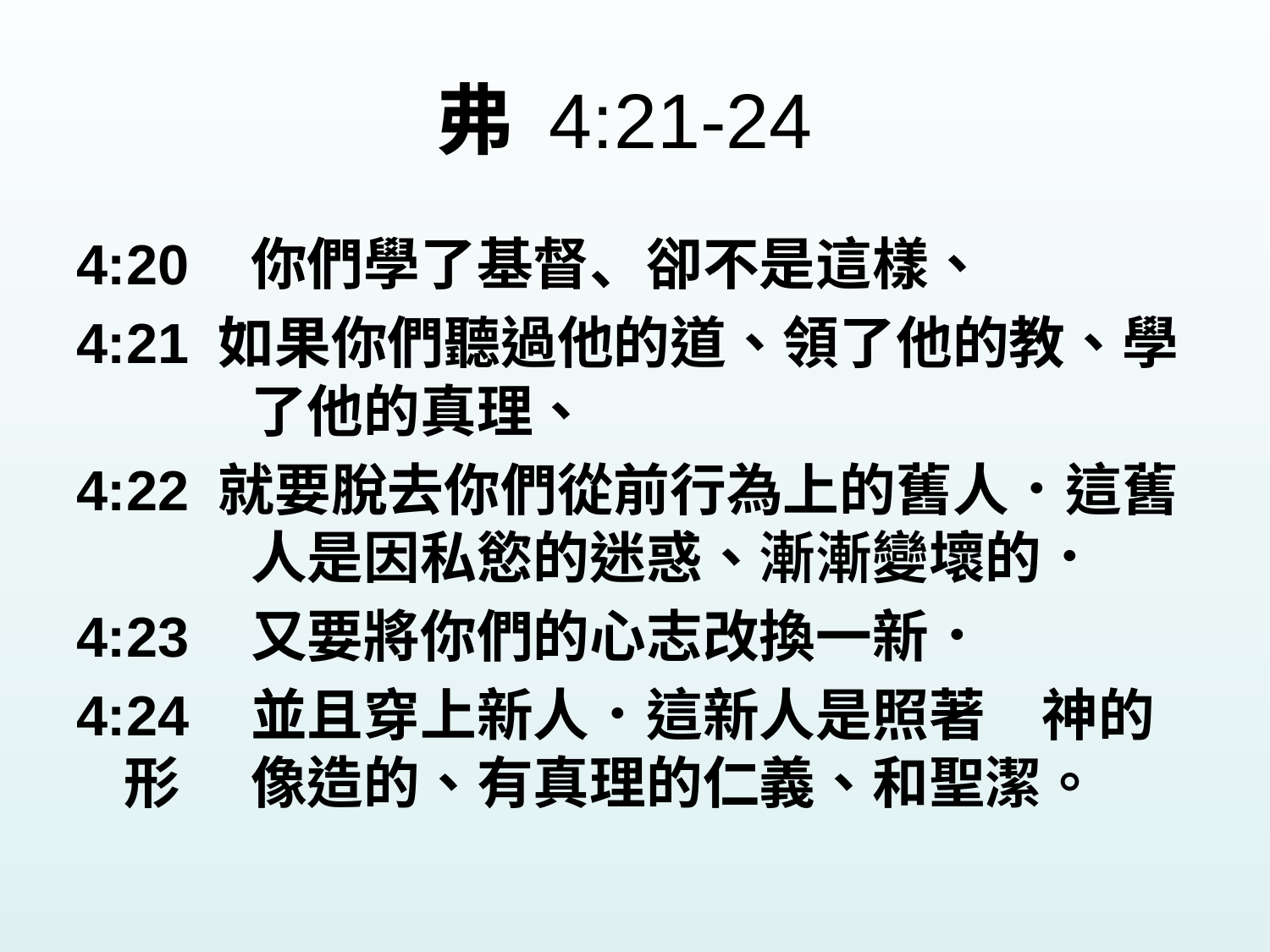

# 弗 4:21-24
4:20	你們學了基督、卻不是這樣、
4:21 如果你們聽過他的道、領了他的教、學	了他的真理、
4:22 就要脫去你們從前行為上的舊人．這舊	人是因私慾的迷惑、漸漸變壞的．
4:23	又要將你們的心志改換一新．
4:24	並且穿上新人．這新人是照著　神的形	像造的、有真理的仁義、和聖潔。